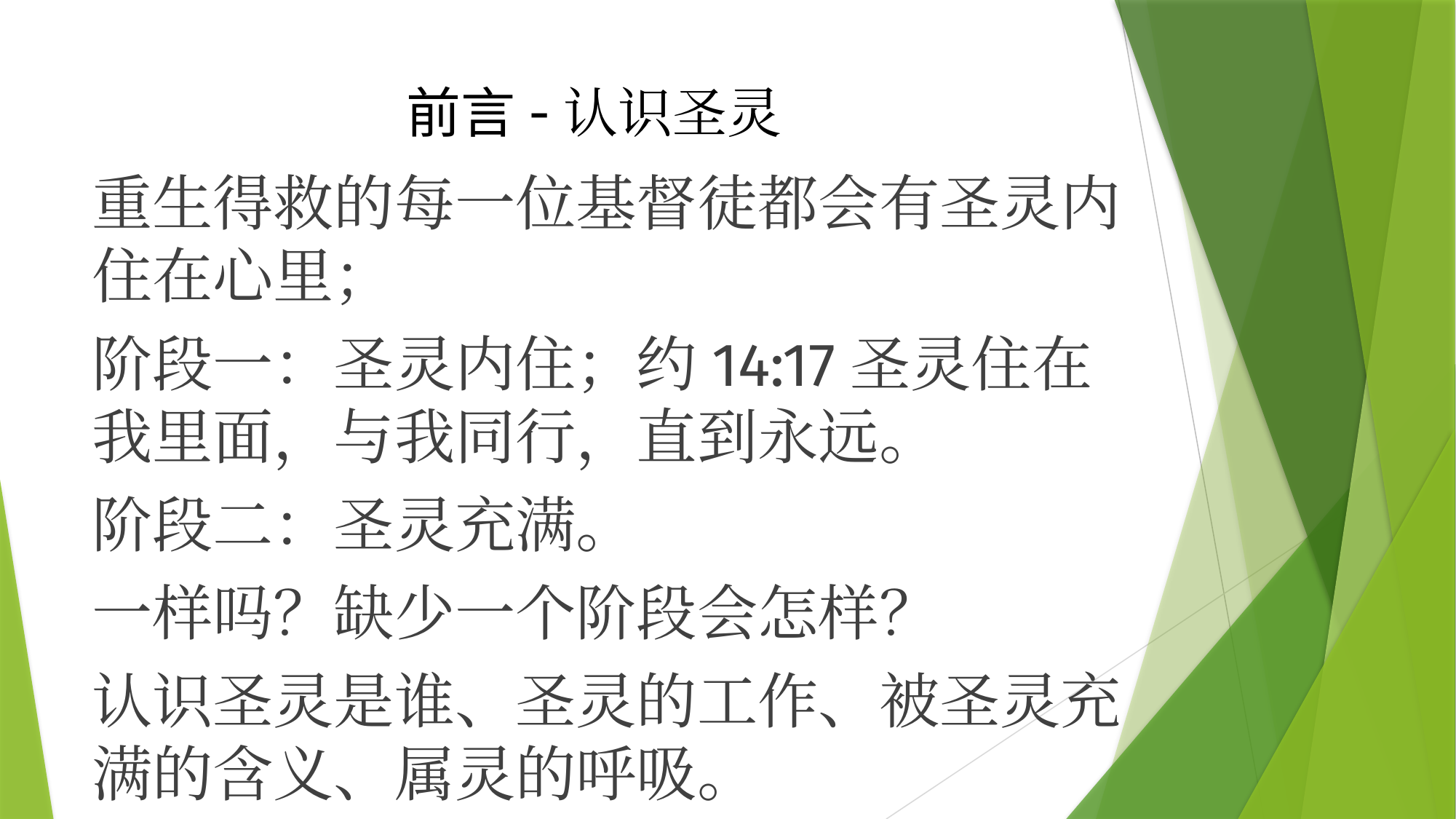

# 前言-认识圣灵
重生得救的每一位基督徒都会有圣灵内住在心里；
阶段一：圣灵内住；约14:17圣灵住在我里面，与我同行，直到永远。
阶段二：圣灵充满。
一样吗？缺少一个阶段会怎样？
认识圣灵是谁、圣灵的工作、被圣灵充满的含义、属灵的呼吸。